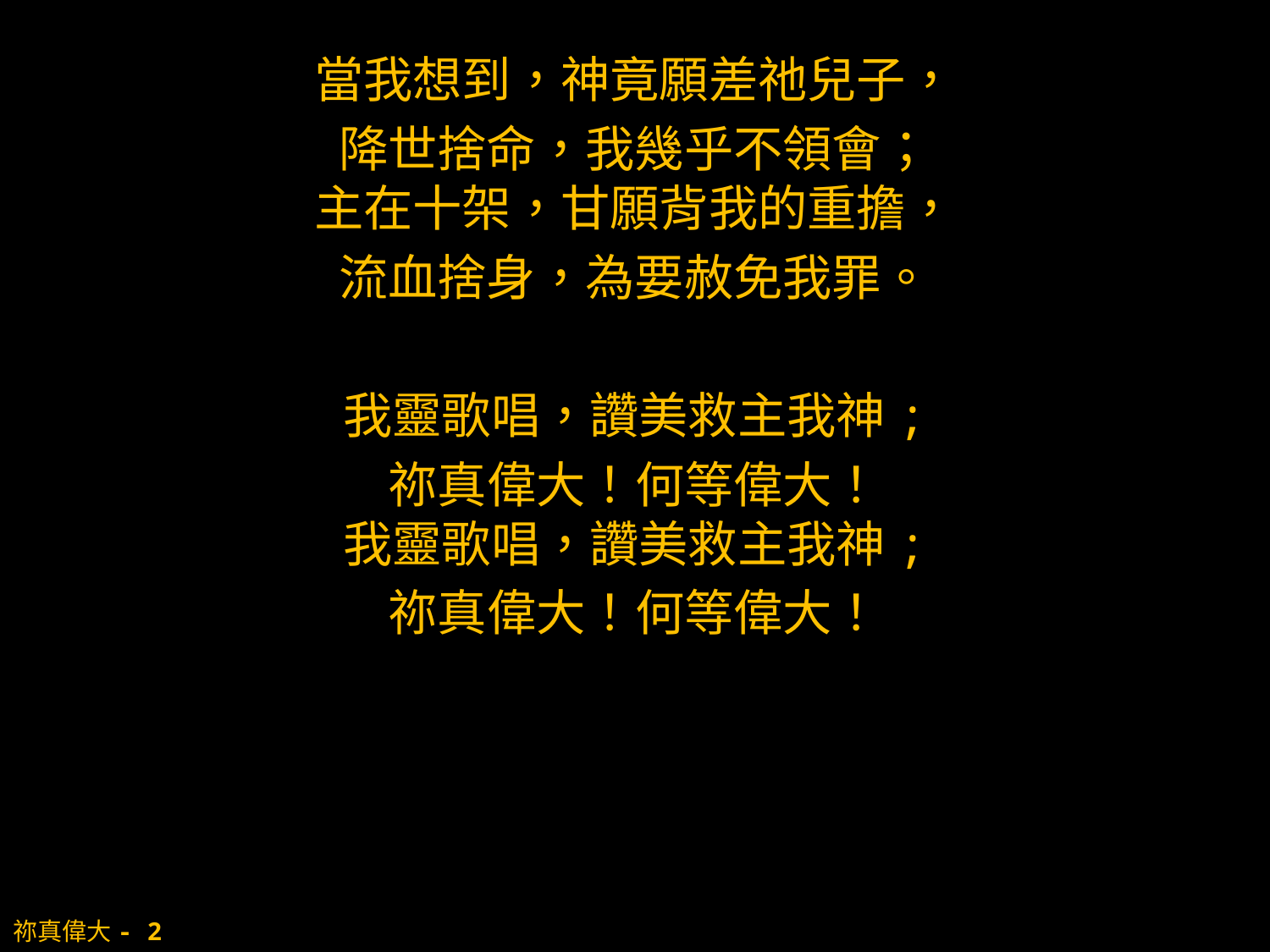

當我想到，神竟願差祂兒子，
降世捨命，我幾乎不領會；
主在十架，甘願背我的重擔，
流血捨身，為要赦免我罪。

我靈歌唱，讚美救主我神;
祢真偉大！何等偉大！
我靈歌唱，讚美救主我神;
祢真偉大！何等偉大！

# 祢真偉大- 2